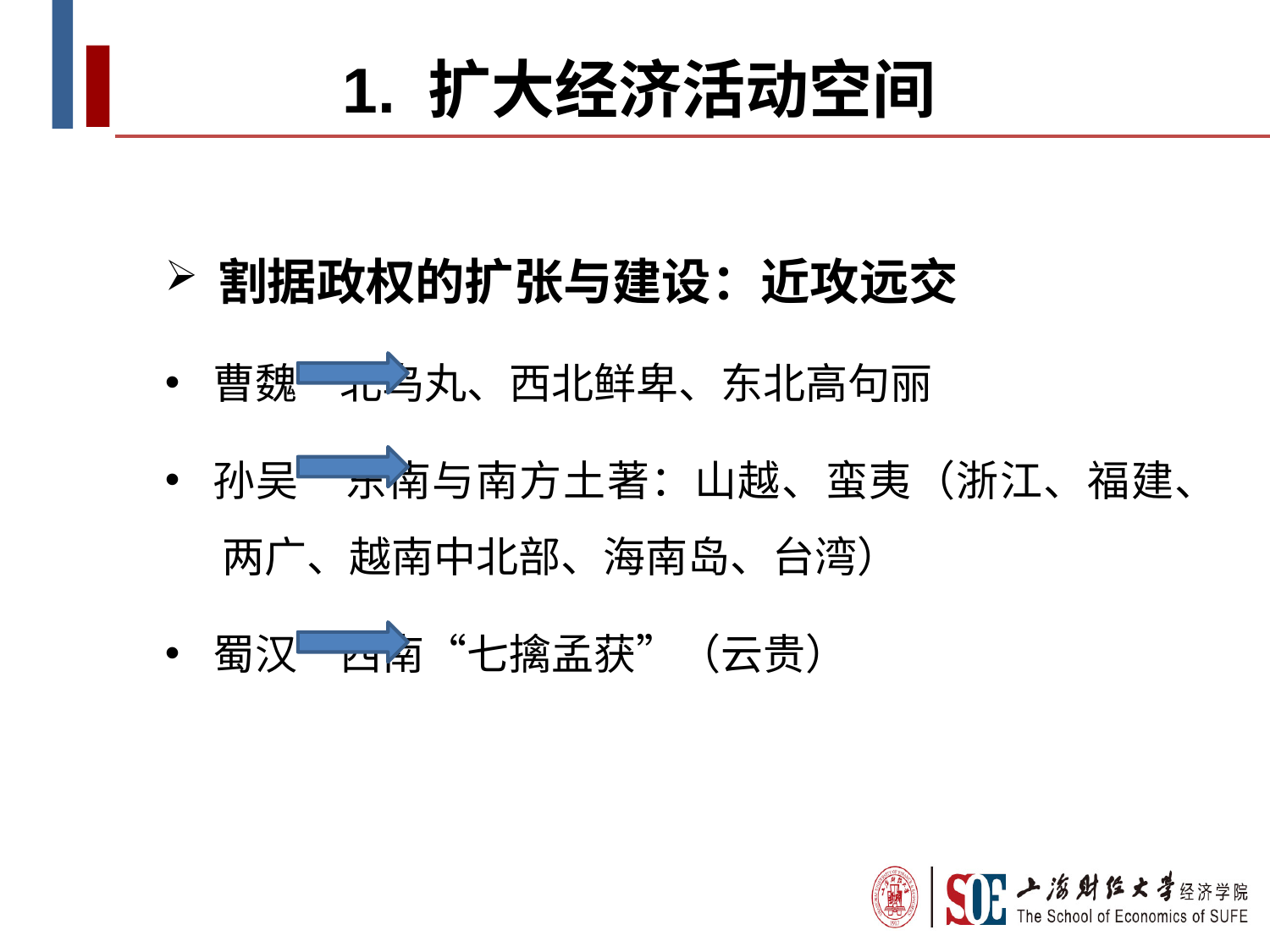

1. 扩大经济活动空间
 割据政权的扩张与建设：近攻远交
曹魏 	北乌丸、西北鲜卑、东北高句丽
孙吴 	东南与南方土著：山越、蛮夷（浙江、福建、 两广、越南中北部、海南岛、台湾）
蜀汉 	西南“七擒孟获”（云贵）